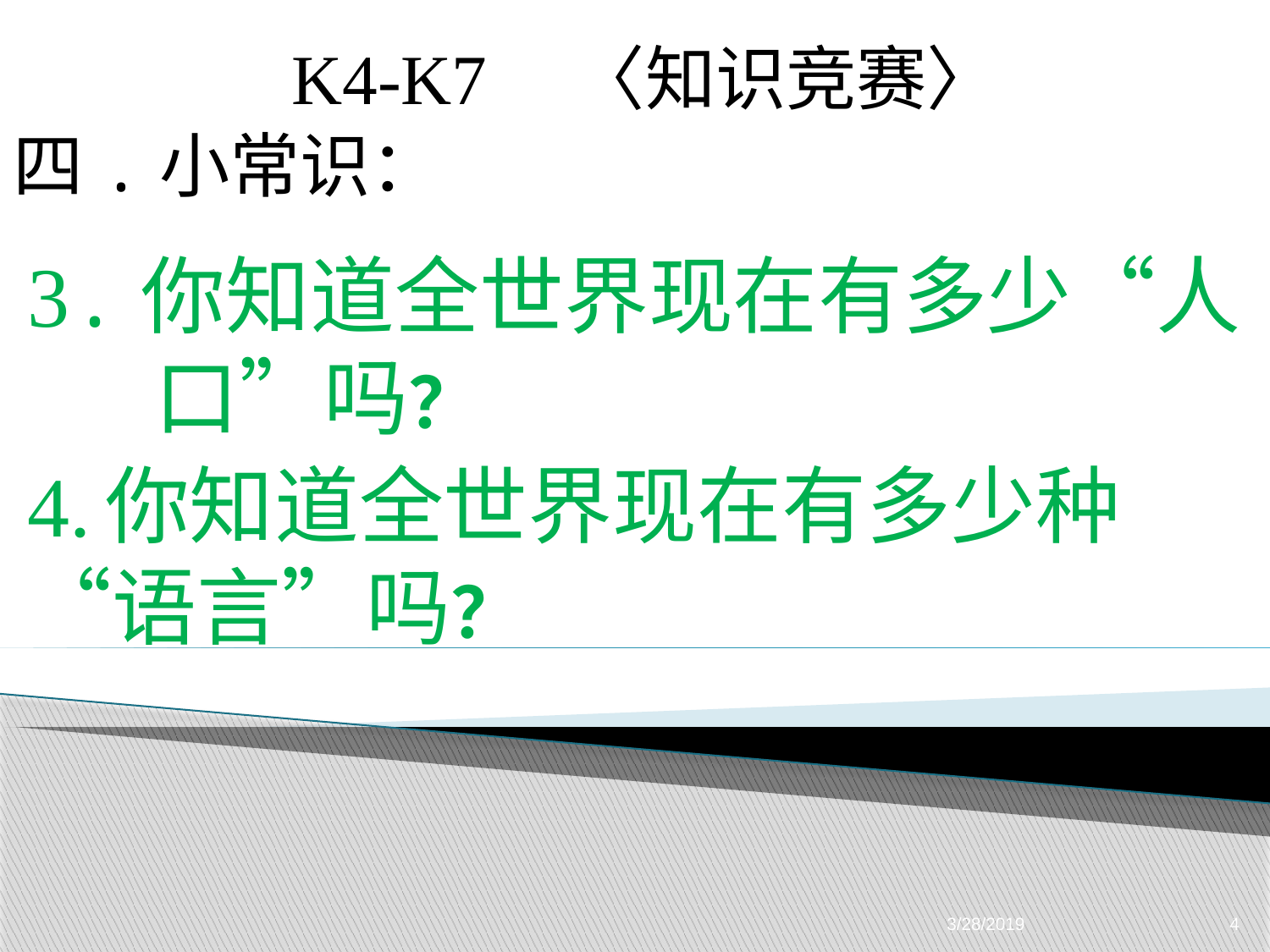

K4-K7    〈知识竞赛〉
四.小常识：
3.你知道全世界现在有多少“人口”吗？
4.   你知道全世界现在有多少种“语言”吗？

3/28/2019
4